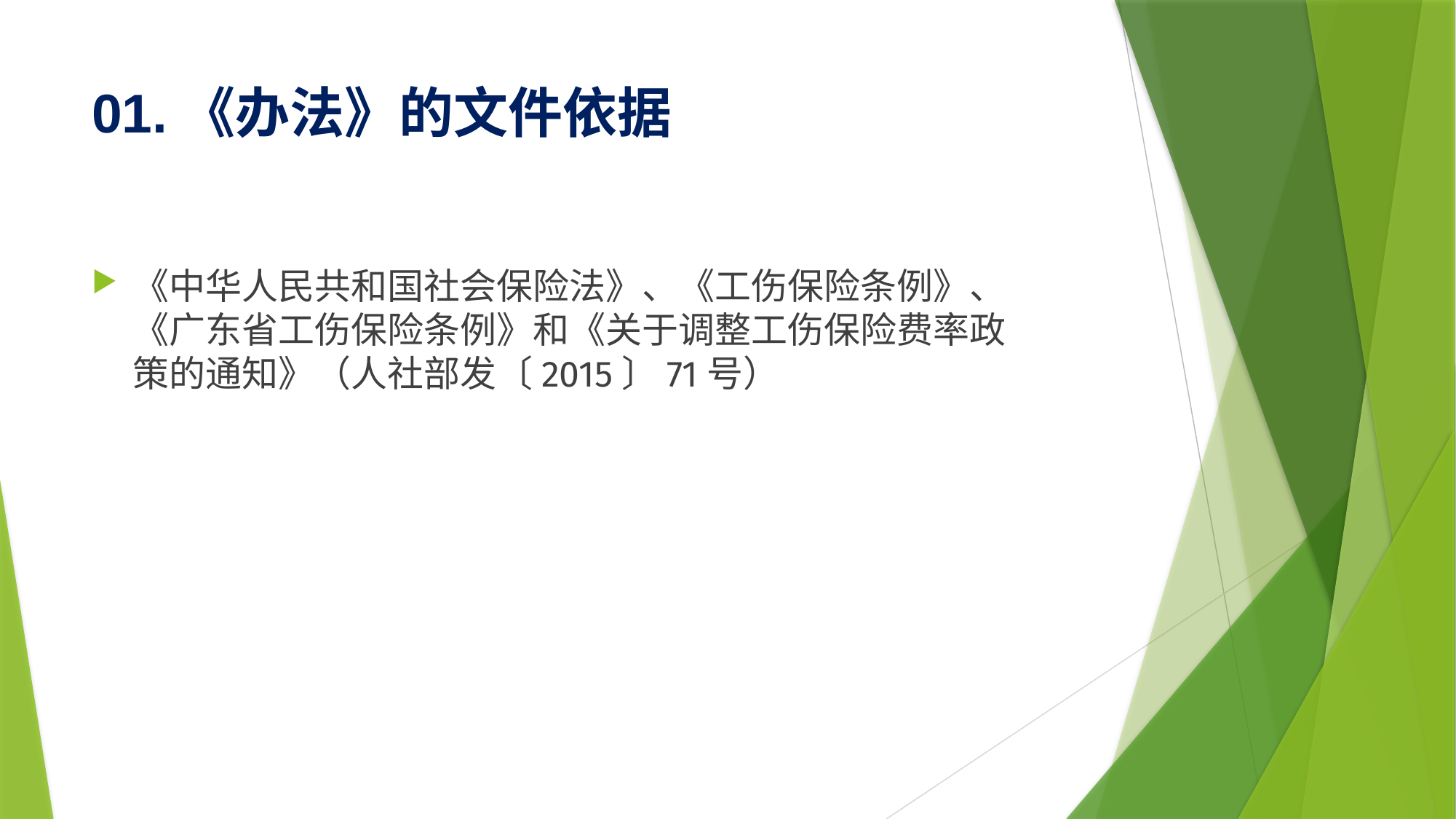

# 01.《办法》的文件依据
《中华人民共和国社会保险法》、《工伤保险条例》、《广东省工伤保险条例》和《关于调整工伤保险费率政策的通知》（人社部发〔2015〕71号）